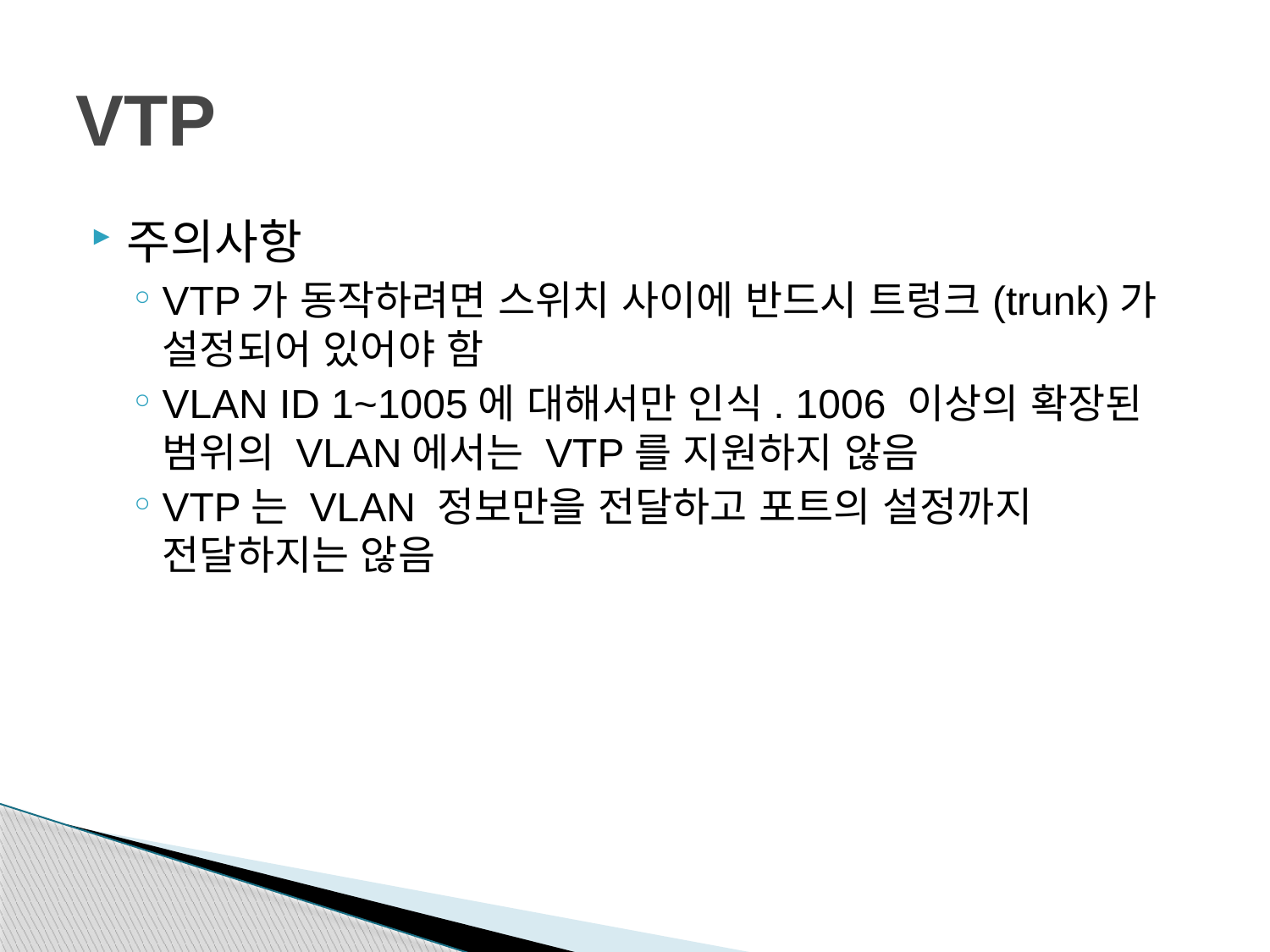

# VTP
주의사항
VTP가 동작하려면 스위치 사이에 반드시 트렁크(trunk)가 설정되어 있어야 함
VLAN ID 1~1005에 대해서만 인식. 1006 이상의 확장된 범위의 VLAN에서는 VTP를 지원하지 않음
VTP는 VLAN 정보만을 전달하고 포트의 설정까지 전달하지는 않음